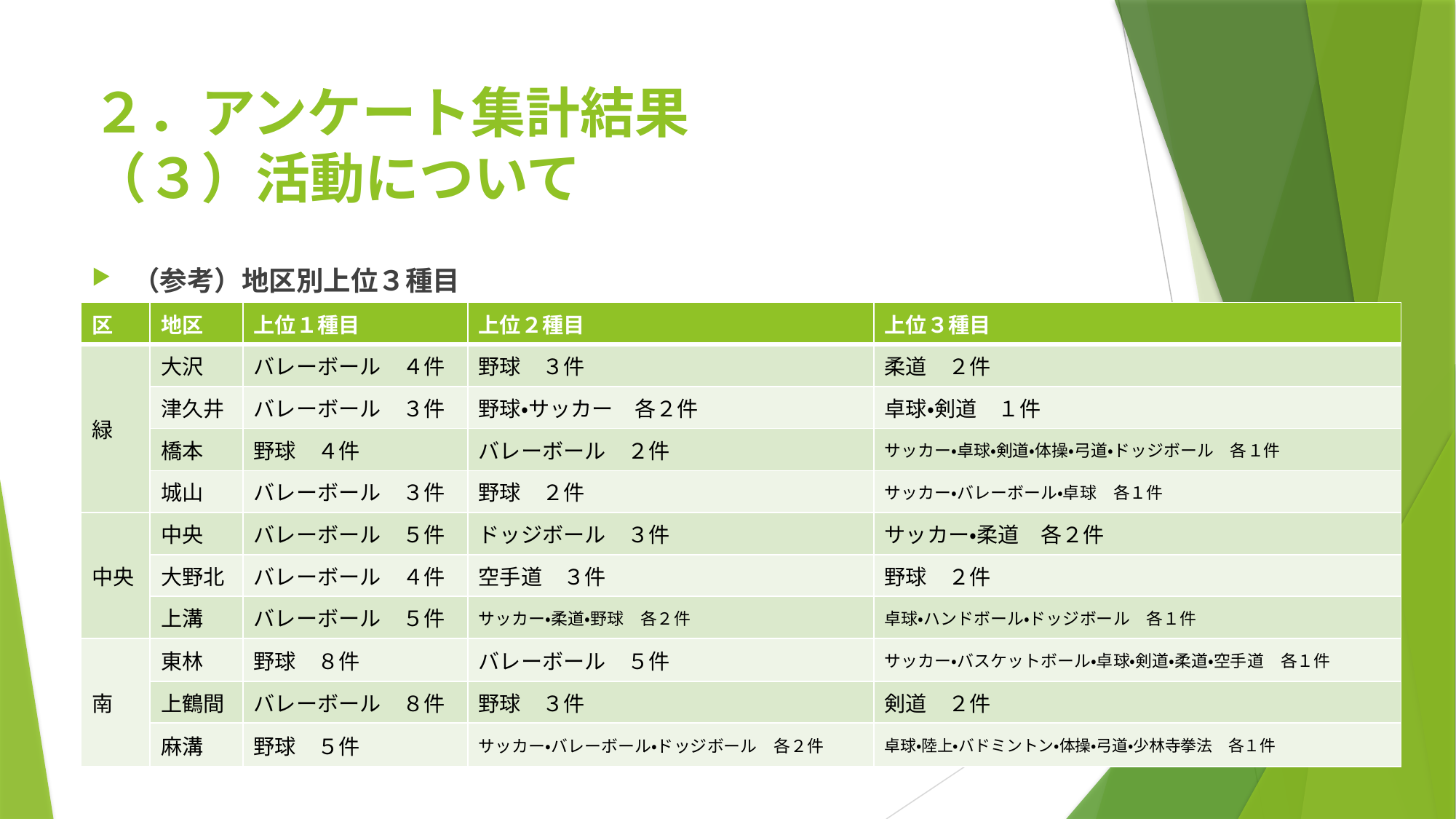

# ２．アンケート集計結果 （３）活動について
（参考）地区別上位３種目
| 区 | 地区 | 上位１種目 | 上位２種目 | 上位３種目 |
| --- | --- | --- | --- | --- |
| 緑 | 大沢 | バレーボール　４件 | 野球　３件 | 柔道　２件 |
|  | 津久井 | バレーボール　３件 | 野球・サッカー　各２件 | 卓球・剣道　１件 |
|  | 橋本 | 野球　４件 | バレーボール　２件 | サッカー・卓球・剣道・体操・弓道・ドッジボール　各１件 |
|  | 城山 | バレーボール　３件 | 野球　２件 | サッカー・バレーボール・卓球　各１件 |
| 中央 | 中央 | バレーボール　５件 | ドッジボール　３件 | サッカー・柔道　各２件 |
|  | 大野北 | バレーボール　４件 | 空手道　３件 | 野球　２件 |
|  | 上溝 | バレーボール　５件 | サッカー・柔道・野球　各２件 | 卓球・ハンドボール・ドッジボール　各１件 |
| 南 | 東林 | 野球　８件 | バレーボール　５件 | サッカー・バスケットボール・卓球・剣道・柔道・空手道　各１件 |
|  | 上鶴間 | バレーボール　８件 | 野球　３件 | 剣道　２件 |
|  | 麻溝 | 野球　５件 | サッカー・バレーボール・ドッジボール　各２件 | 卓球・陸上・バドミントン・体操・弓道・少林寺拳法　各１件 |
15